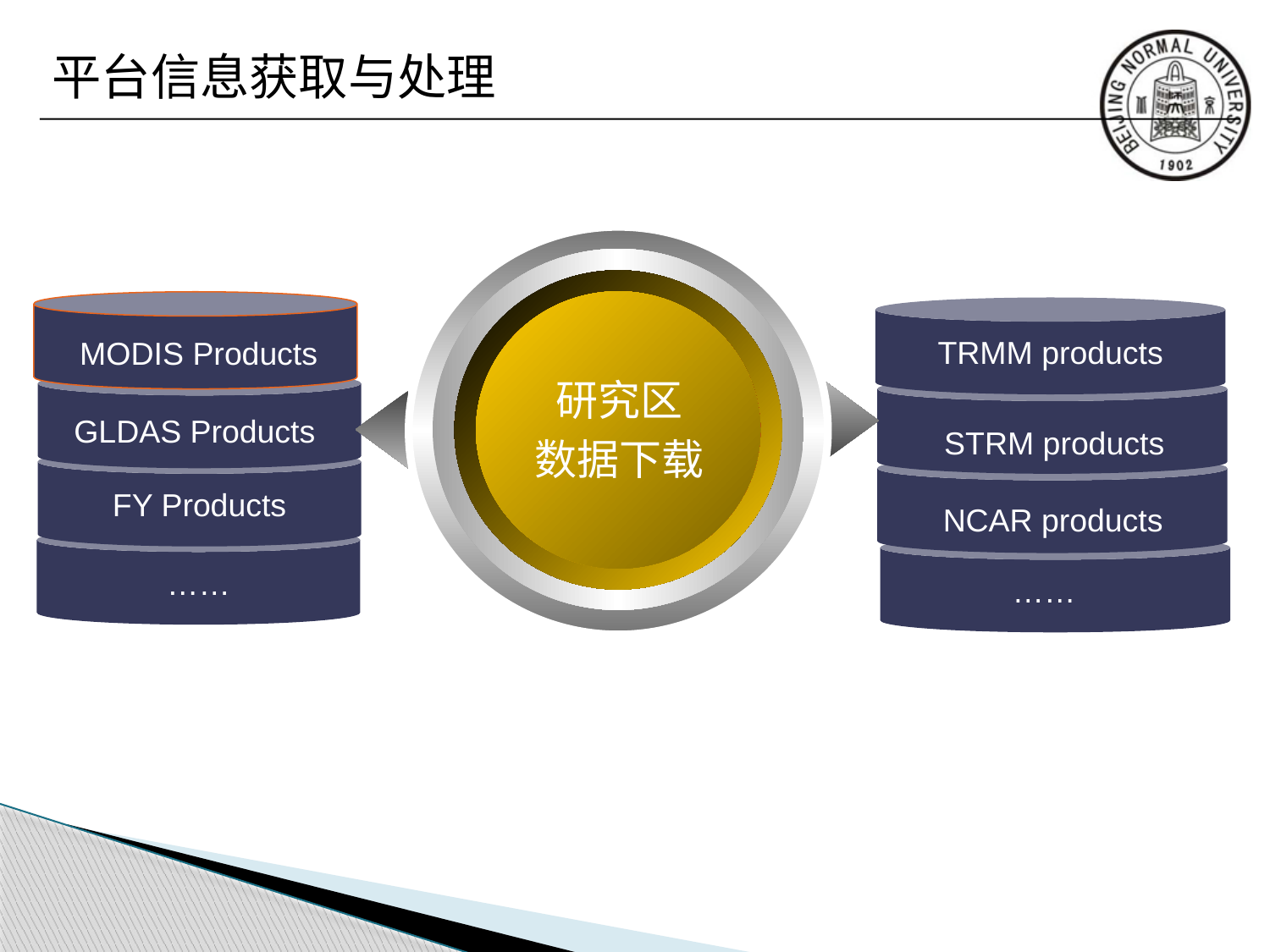

平台信息获取与处理

研究区
数据下载

TRMM products
MODIS Products

GLDAS Products
STRM products
FY Products

NCAR products
……

……